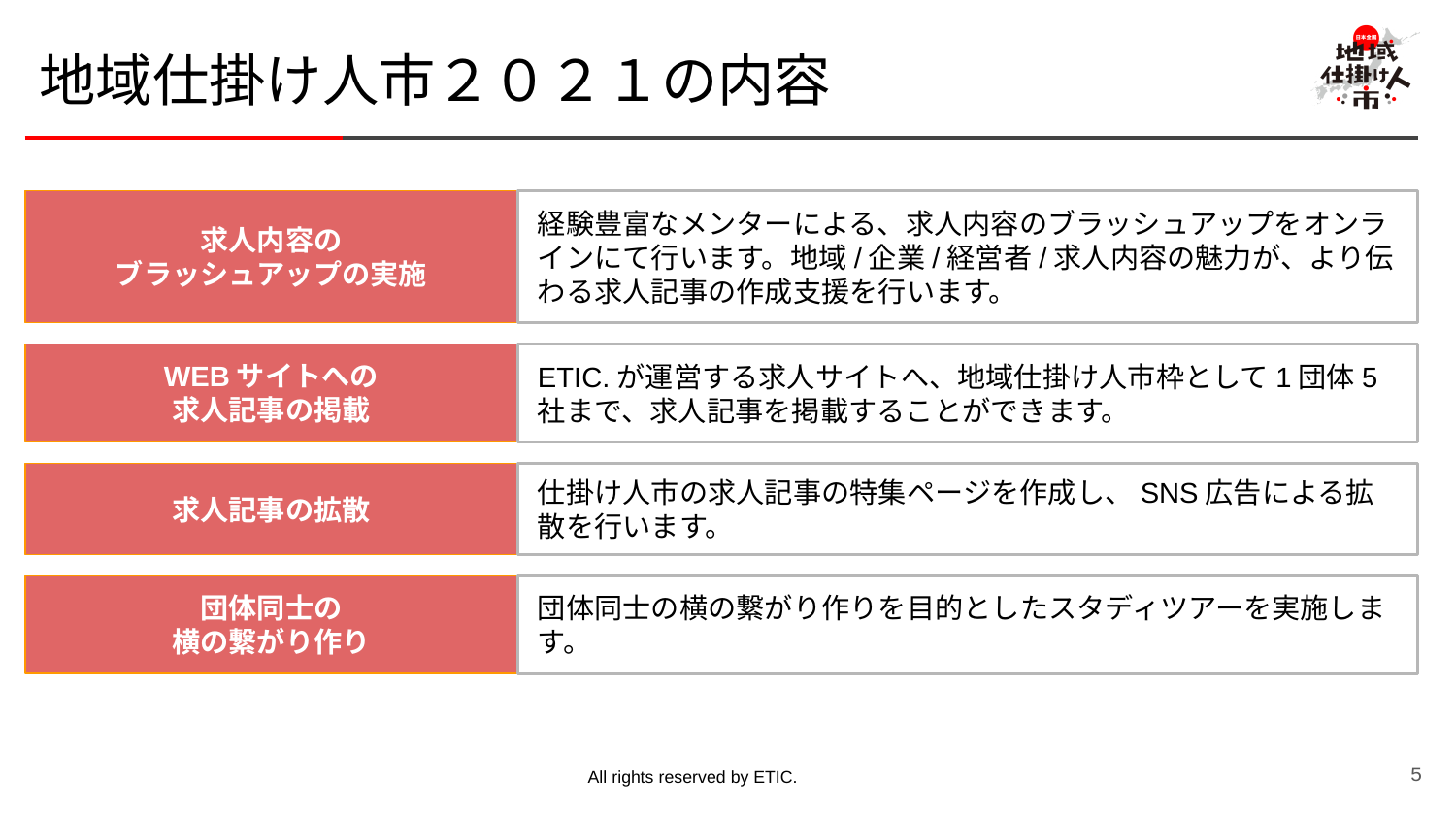

# 地域仕掛け人市２０２１の内容
求人内容の
ブラッシュアップの実施
経験豊富なメンターによる、求人内容のブラッシュアップをオンラインにて行います。地域/企業/経営者/求人内容の魅力が、より伝わる求人記事の作成支援を行います。
WEBサイトへの
求人記事の掲載
ETIC.が運営する求人サイトへ、地域仕掛け人市枠として1団体5社まで、求人記事を掲載することができます。
求人記事の拡散
仕掛け人市の求人記事の特集ページを作成し、SNS広告による拡散を行います。
団体同士の
横の繋がり作り
団体同士の横の繋がり作りを目的としたスタディツアーを実施します。
5